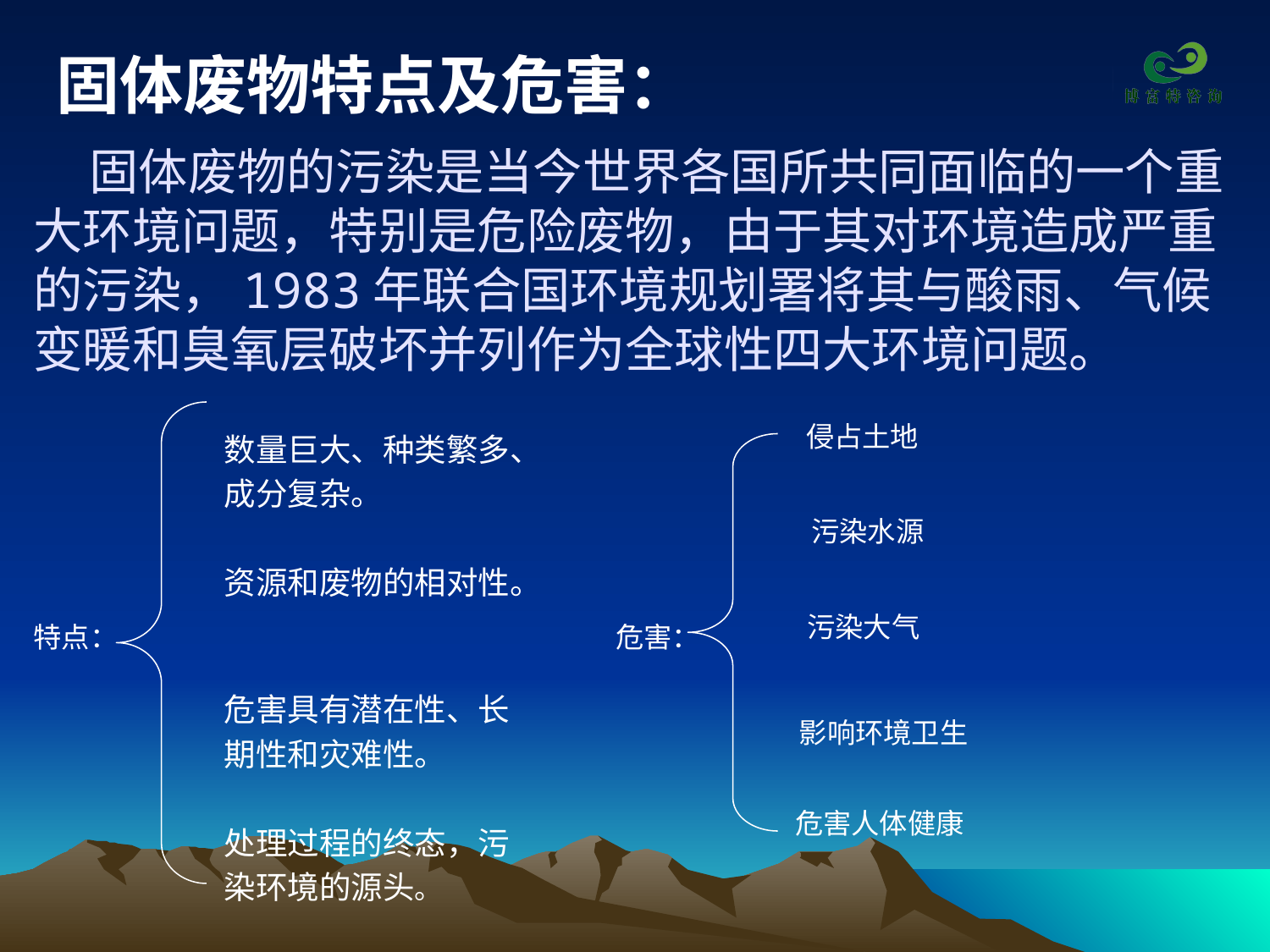

固体废物特点及危害：
    固体废物的污染是当今世界各国所共同面临的一个重大环境问题，特别是危险废物，由于其对环境造成严重的污染，1983年联合国环境规划署将其与酸雨、气候变暖和臭氧层破坏并列作为全球性四大环境问题。

侵占土地
数量巨大、种类繁多、
成分复杂。

资源和废物的相对性。

危害具有潜在性、长
期性和灾难性。

处理过程的终态，污
染环境的源头。

污染水源
污染大气
特点：
危害：
影响环境卫生
危害人体健康